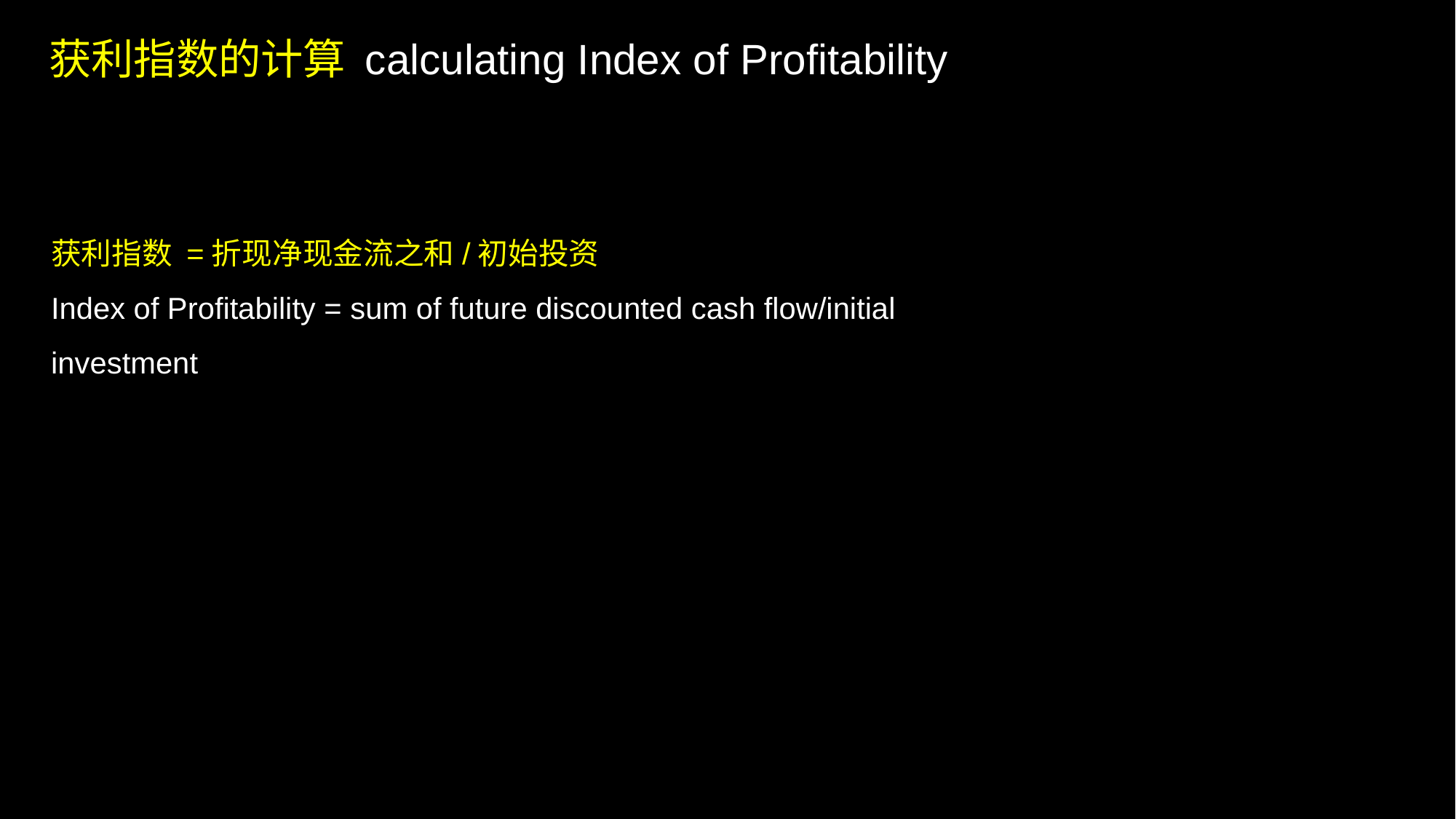

获利指数的计算 calculating Index of Profitability
获利指数 =折现净现金流之和/初始投资
Index of Profitability = sum of future discounted cash flow/initial investment